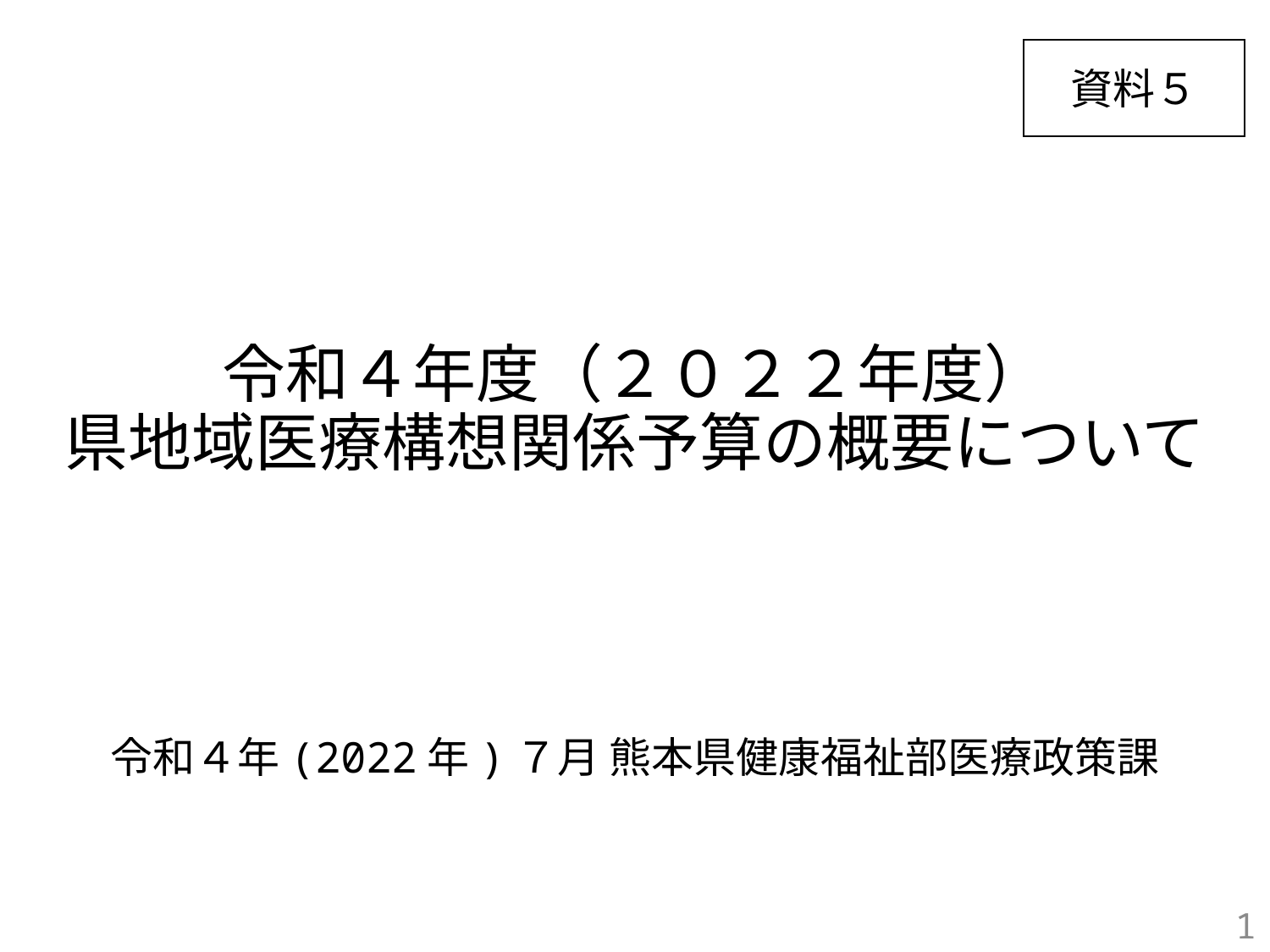

資料５
# 令和４年度（２０２２年度） 県地域医療構想関係予算の概要について
令和４年(2022年)７月 熊本県健康福祉部医療政策課
1